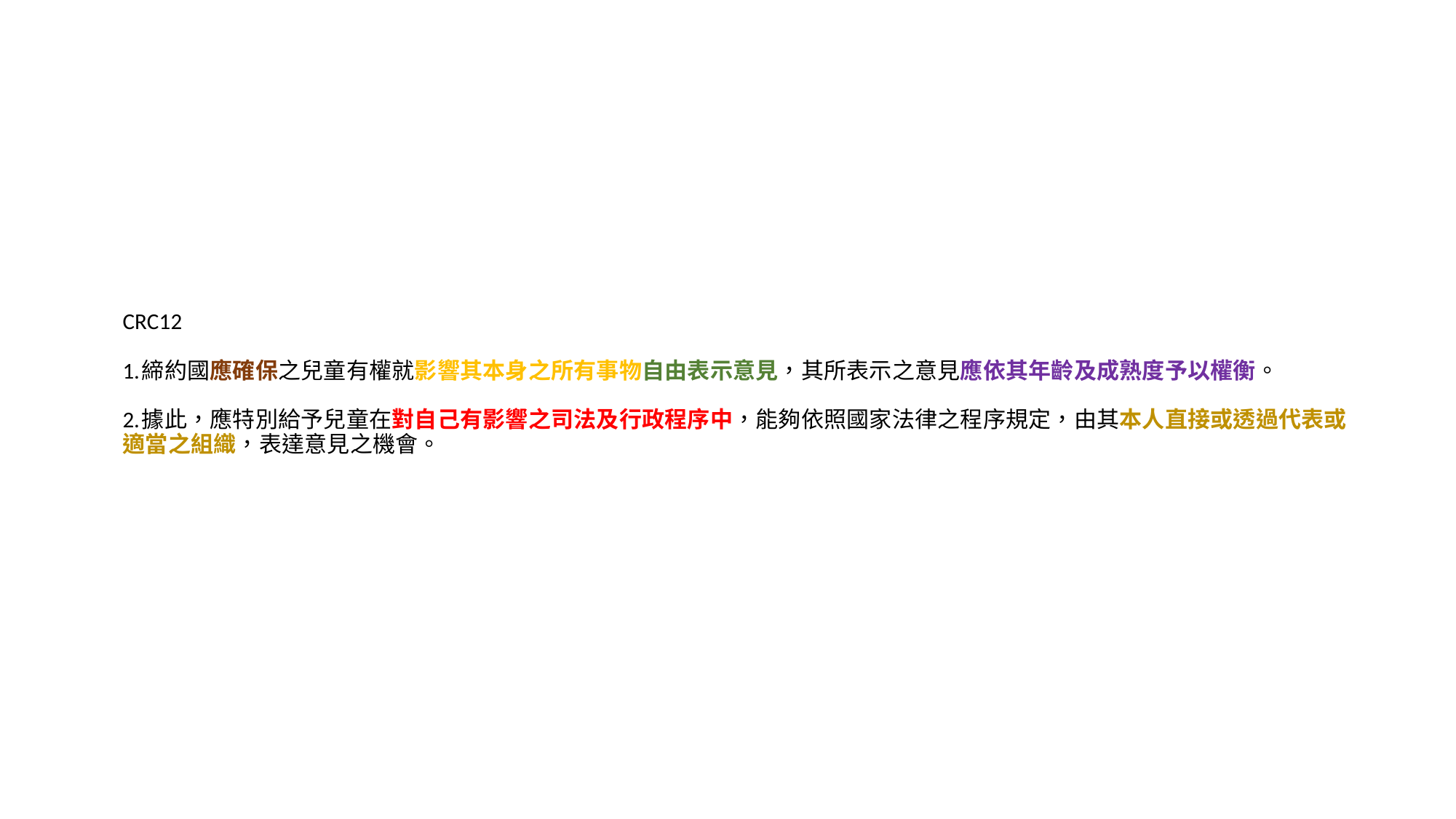

# CRC12 1.締約國應確保之兒童有權就影響其本身之所有事物自由表示意見，其所表示之意見應依其年齡及成熟度予以權衡。 2.據此，應特別給予兒童在對自己有影響之司法及行政程序中，能夠依照國家法律之程序規定，由其本人直接或透過代表或適當之組織，表達意見之機會。